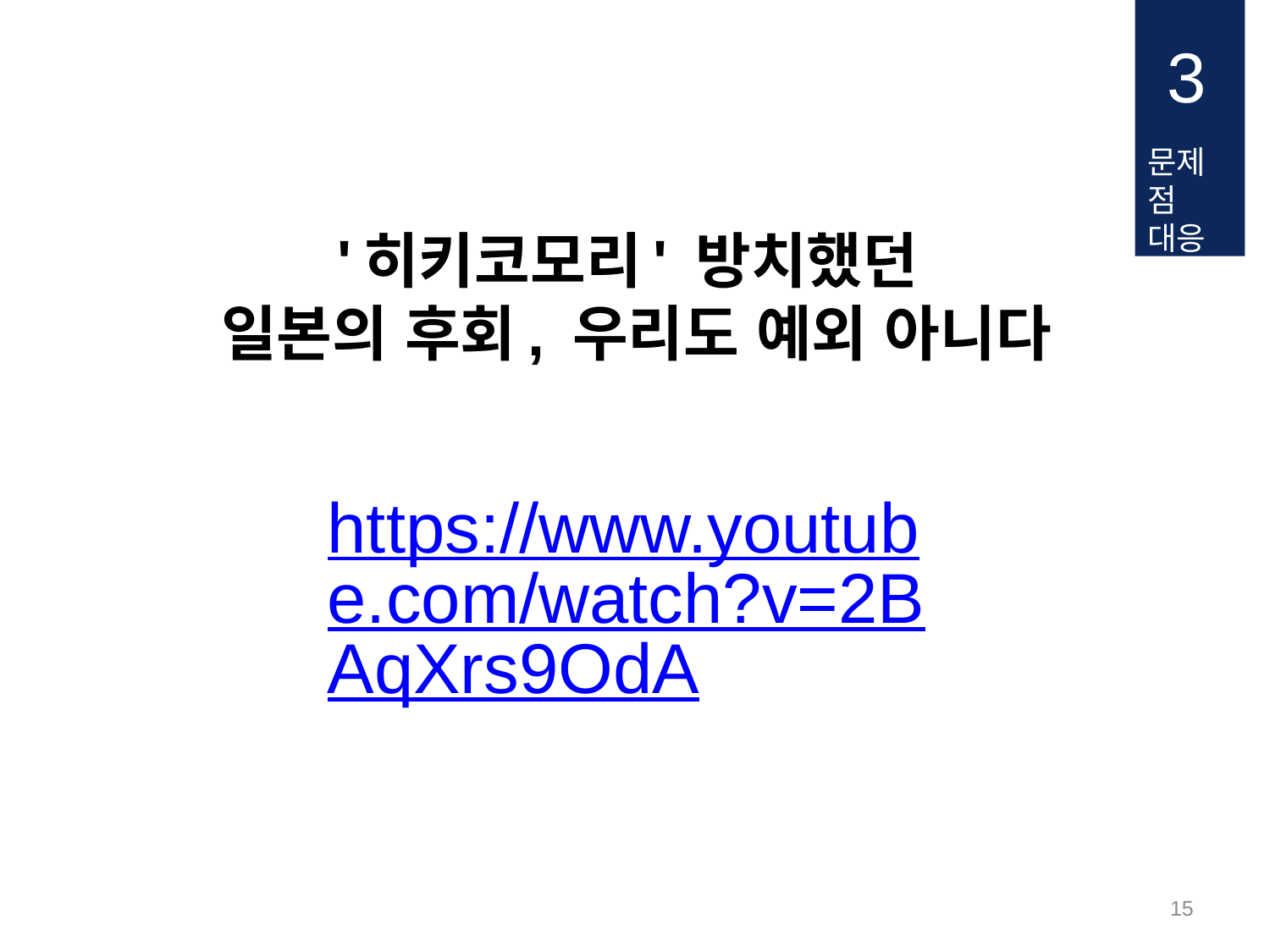

3

문제점
대응
# '히키코모리' 방치했던 일본의 후회, 우리도 예외 아니다
https://www.youtube.com/watch?v=2BAqXrs9OdA
15